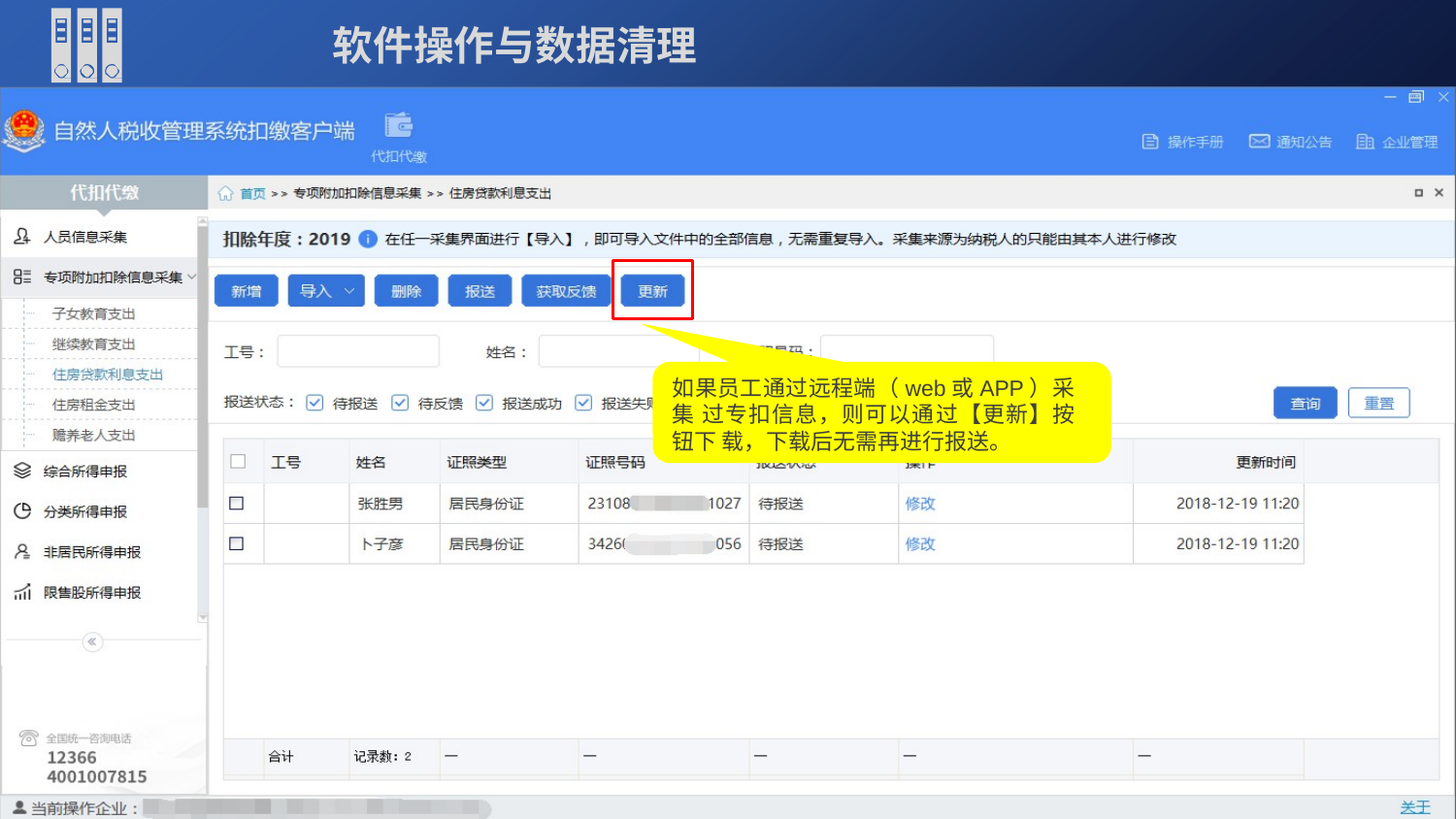

软件操作与数据清理

如果员工通过远程端（web或APP）采集 过专扣信息，则可以通过【更新】按钮下 载，下载后无需再进行报送。